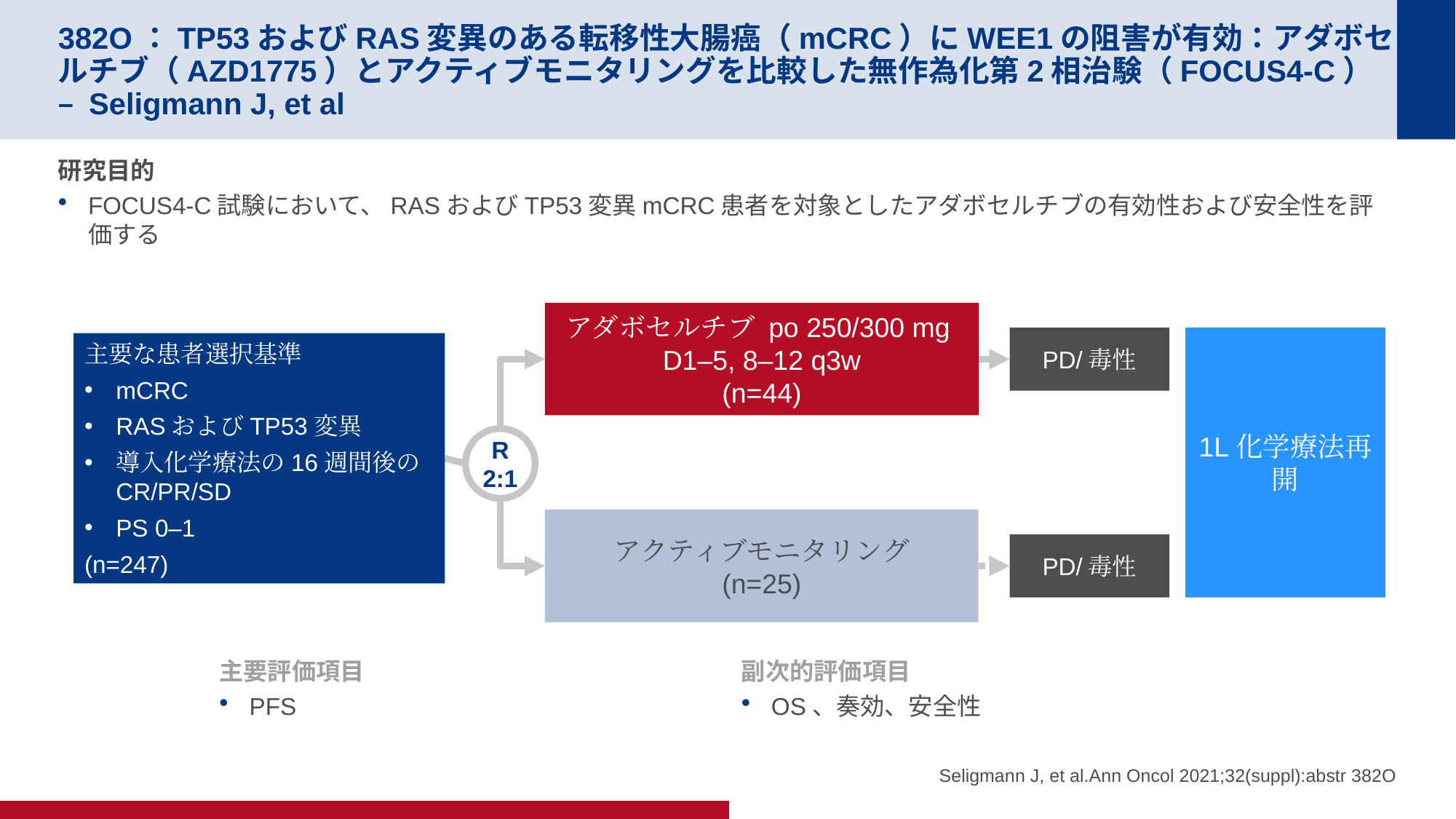

# 382O：TP53およびRAS変異のある転移性大腸癌（mCRC）にWEE1の阻害が有効：アダボセルチブ（AZD1775）とアクティブモニタリングを比較した無作為化第2相治験（FOCUS4-C） – Seligmann J, et al
研究目的
FOCUS4-C試験において、RASおよびTP53変異mCRC患者を対象としたアダボセルチブの有効性および安全性を評価する
アダボセルチブ po 250/300 mg
D1–5, 8–12 q3w
(n=44)
1L化学療法再開
PD/毒性
主要な患者選択基準
mCRC
RASおよびTP53変異
導入化学療法の16週間後のCR/PR/SD
PS 0–1
(n=247)
R
2:1
アクティブモニタリング
(n=25)
PD/毒性
主要評価項目
PFS
副次的評価項目
OS、奏効、安全性
Seligmann J, et al.Ann Oncol 2021;32(suppl):abstr 382O